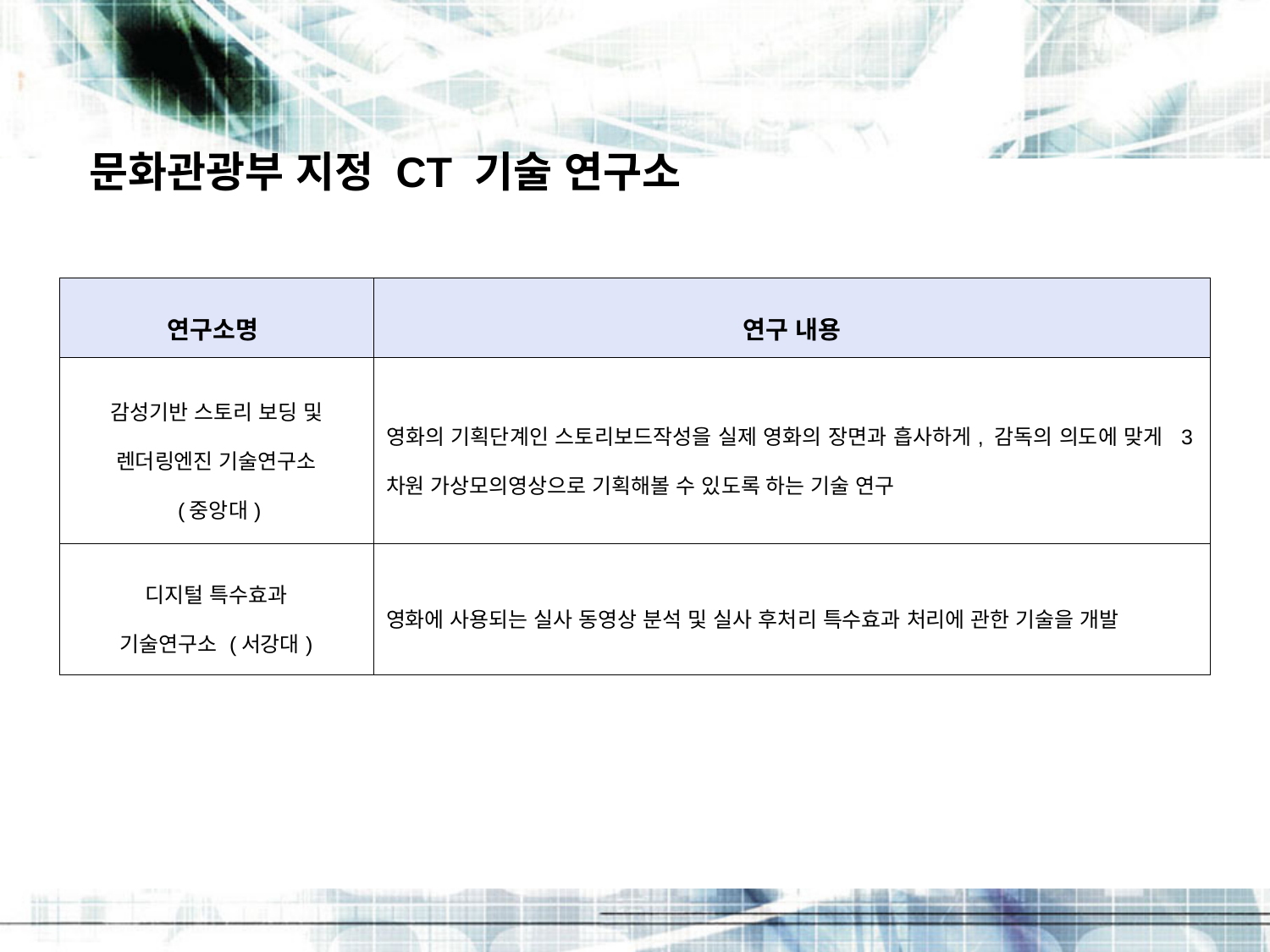

문화관광부 지정 CT 기술 연구소
| 연구소명 | 연구 내용 |
| --- | --- |
| 감성기반 스토리 보딩 및 렌더링엔진 기술연구소 (중앙대) | 영화의 기획단계인 스토리보드작성을 실제 영화의 장면과 흡사하게, 감독의 의도에 맞게 3차원 가상모의영상으로 기획해볼 수 있도록 하는 기술 연구 |
| 디지털 특수효과 기술연구소 (서강대) | 영화에 사용되는 실사 동영상 분석 및 실사 후처리 특수효과 처리에 관한 기술을 개발 |